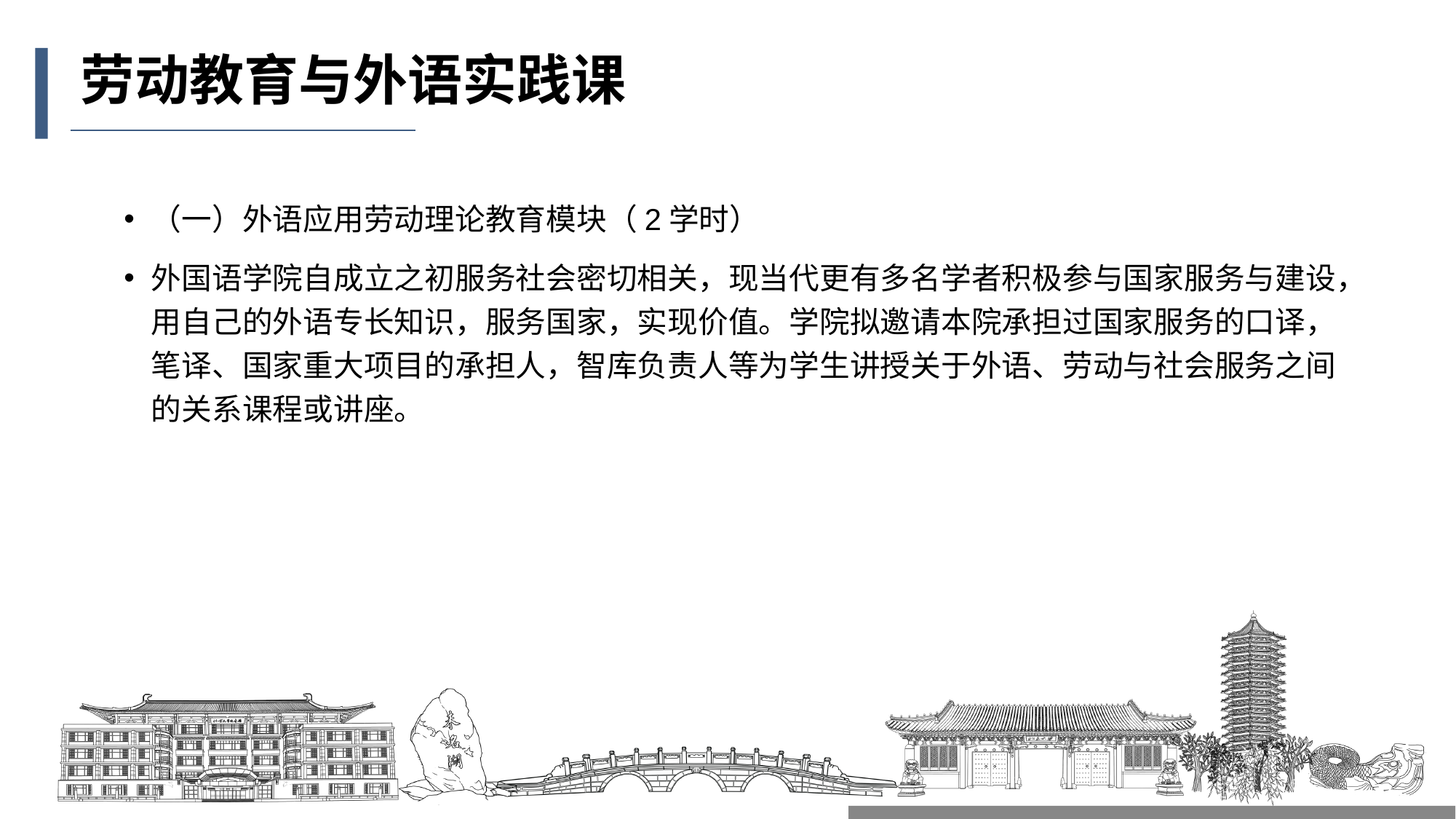

# 劳动教育与外语实践课
（一）外语应用劳动理论教育模块（2学时）
外国语学院自成立之初服务社会密切相关，现当代更有多名学者积极参与国家服务与建设，用自己的外语专长知识，服务国家，实现价值。学院拟邀请本院承担过国家服务的口译，笔译、国家重大项目的承担人，智库负责人等为学生讲授关于外语、劳动与社会服务之间的关系课程或讲座。